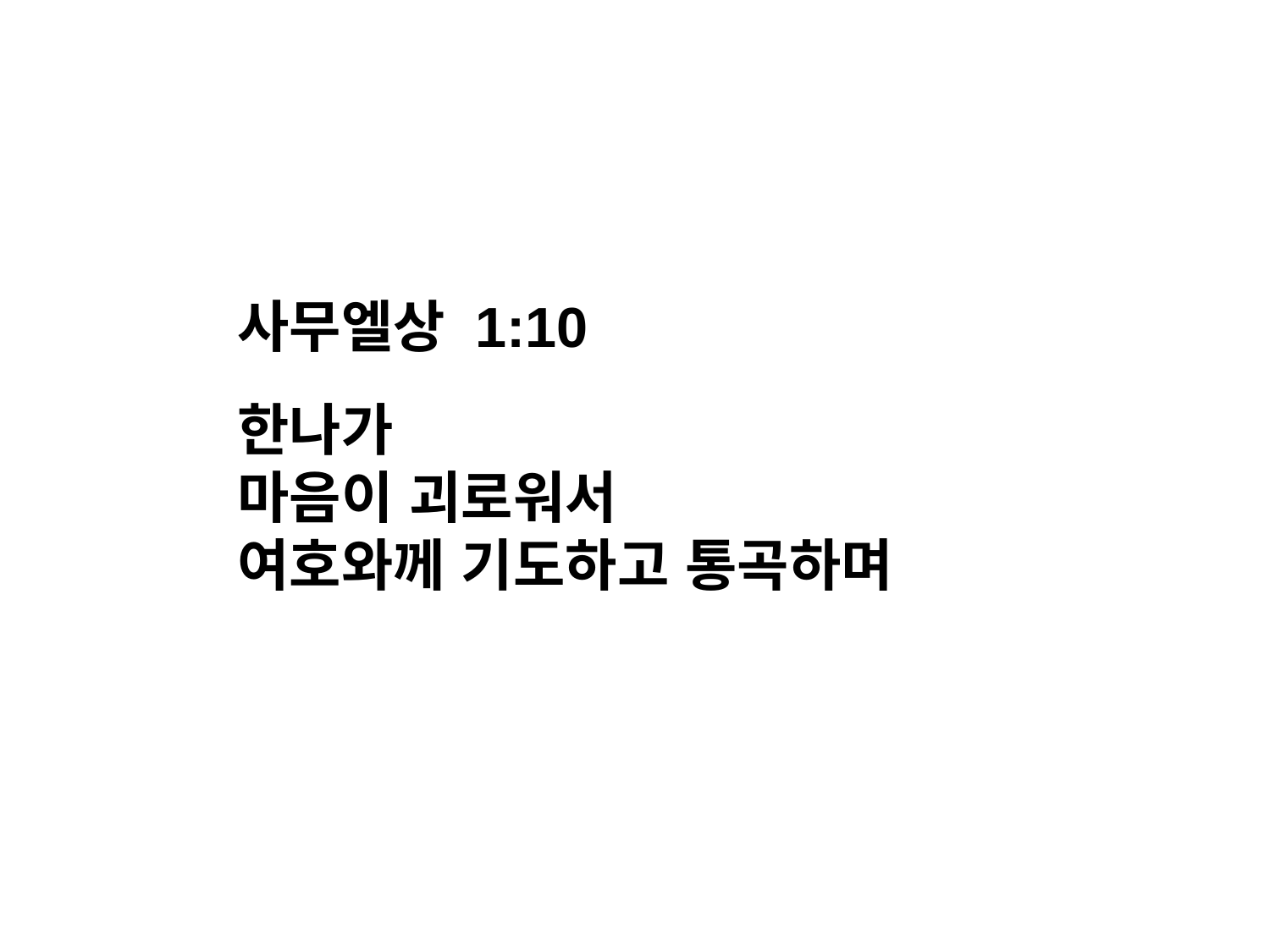

사무엘상 1:10
한나가
마음이 괴로워서
여호와께 기도하고 통곡하며